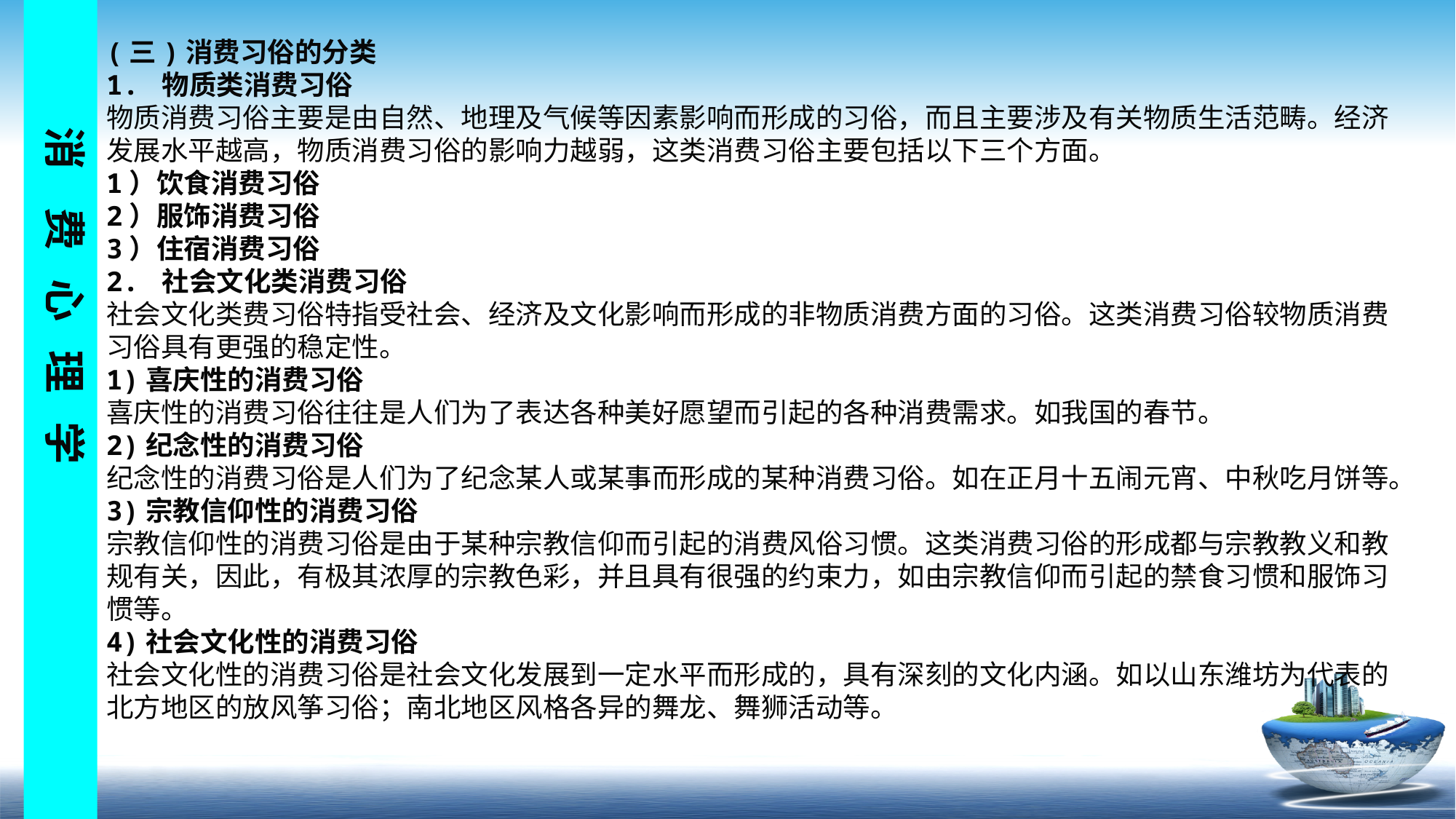

(三)消费习俗的分类
1. 物质类消费习俗
物质消费习俗主要是由自然、地理及气候等因素影响而形成的习俗，而且主要涉及有关物质生活范畴。经济发展水平越高，物质消费习俗的影响力越弱，这类消费习俗主要包括以下三个方面。
1）饮食消费习俗
2）服饰消费习俗
3）住宿消费习俗
2. 社会文化类消费习俗
社会文化类费习俗特指受社会、经济及文化影响而形成的非物质消费方面的习俗。这类消费习俗较物质消费习俗具有更强的稳定性。
1)喜庆性的消费习俗
喜庆性的消费习俗往往是人们为了表达各种美好愿望而引起的各种消费需求。如我国的春节。
2)纪念性的消费习俗
纪念性的消费习俗是人们为了纪念某人或某事而形成的某种消费习俗。如在正月十五闹元宵、中秋吃月饼等。
3)宗教信仰性的消费习俗
宗教信仰性的消费习俗是由于某种宗教信仰而引起的消费风俗习惯。这类消费习俗的形成都与宗教教义和教规有关，因此，有极其浓厚的宗教色彩，并且具有很强的约束力，如由宗教信仰而引起的禁食习惯和服饰习惯等。
4)社会文化性的消费习俗
社会文化性的消费习俗是社会文化发展到一定水平而形成的，具有深刻的文化内涵。如以山东潍坊为代表的北方地区的放风筝习俗；南北地区风格各异的舞龙、舞狮活动等。